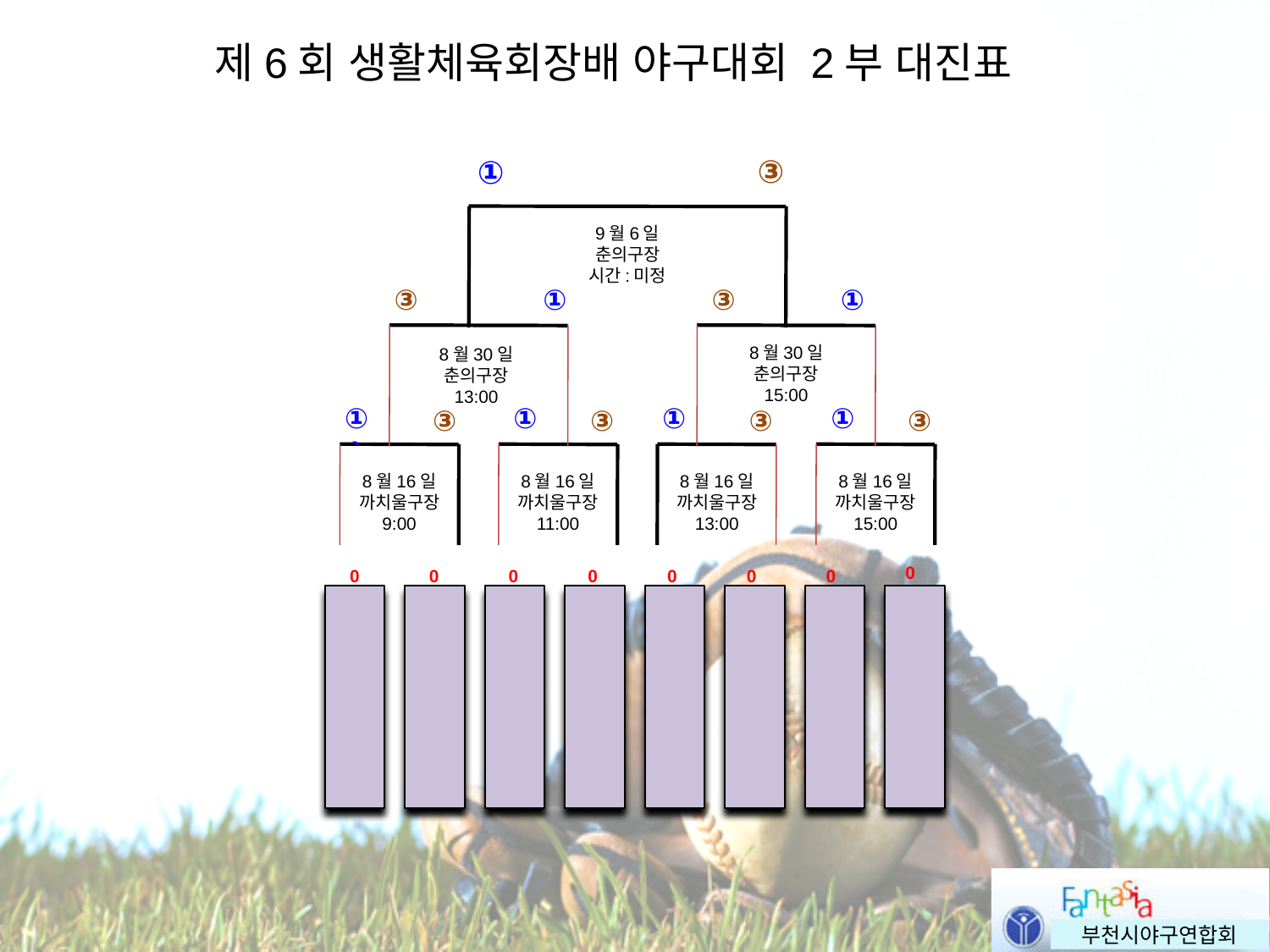

제6회 생활체육회장배 야구대회 2부 대진표
③
①
9월6일
춘의구장
시간:미정
③
①
③
①
8월30일
춘의구장
15:00
8월30일
춘의구장
13:00
①`
①
①
①
③
③
③
③
8월16일
까치울구장
9:00
8월16일
까치울구장
11:00
8월16일
까치울구장
13:00
8월16일
까치울구장
15:00
0
0
0
0
0
0
0
0